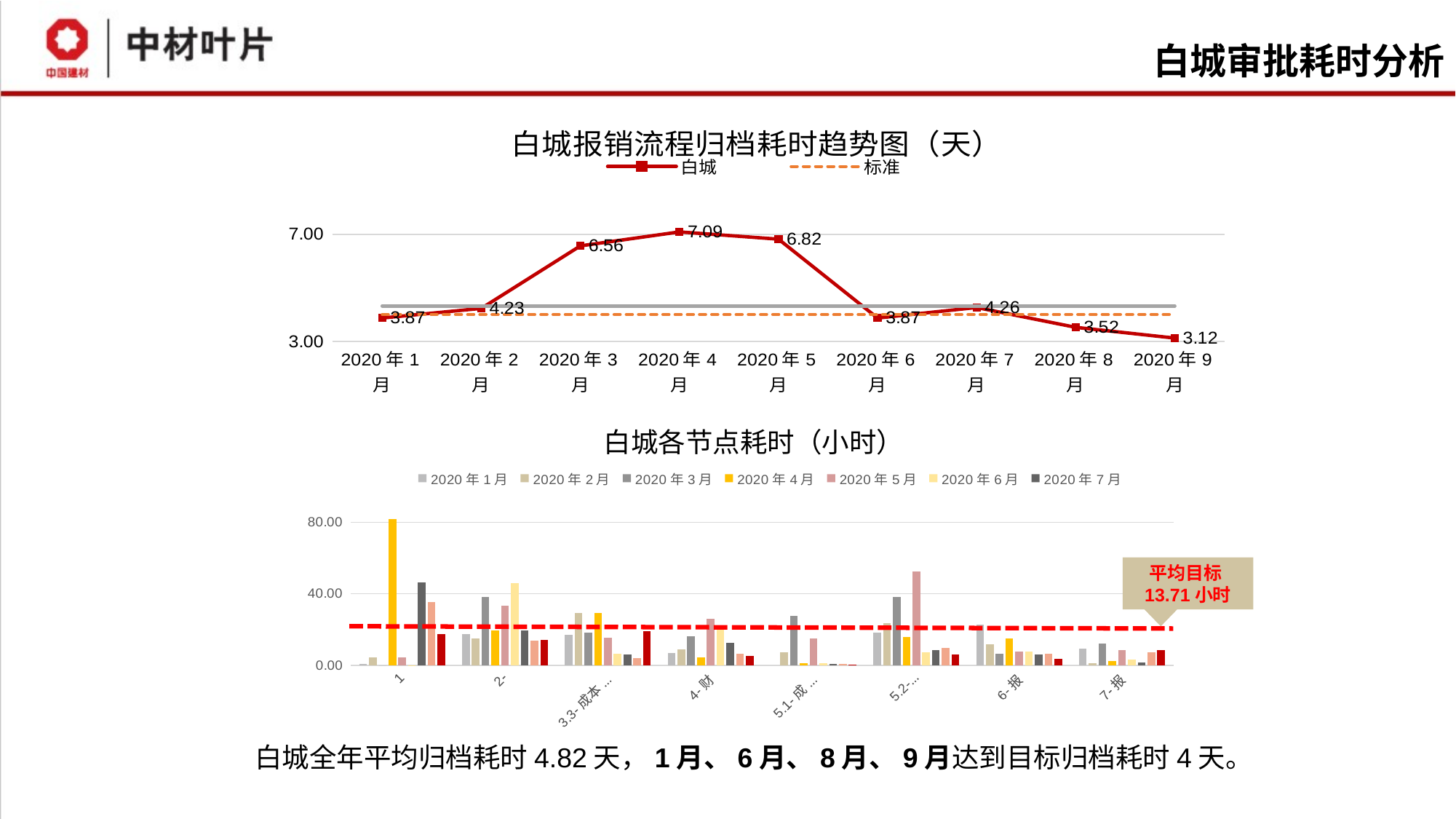

白城审批耗时分析

### Chart: 白城报销流程归档耗时趋势图（天）

| Category | 白城 | 标准 | 公司平均值 |
|---|---|---|---|
| 2020年1月 | 3.86931568457316 | 4.0 | 4.32025810135383 |
| 2020年2月 | 4.22968509780782 | 4.0 | 4.32025810135383 |
| 2020年3月 | 6.56492283949532 | 4.0 | 4.32025810135383 |
| 2020年4月 | 7.0864673365237 | 4.0 | 4.32025810135383 |
| 2020年5月 | 6.81564274785353 | 4.0 | 4.32025810135383 |
| 2020年6月 | 3.86791205052524 | 4.0 | 4.32025810135383 |
| 2020年7月 | 4.26370445411047 | 4.0 | 4.32025810135383 |
| 2020年8月 | 3.52114012112532 | 4.0 | 4.32025810135383 |
| 2020年9月 | 3.1199371457359 | 4.0 | 4.32025810135383 |
白城各节点耗时（小时）

### Chart

| Category | 2020年1月 | 2020年2月 | 2020年3月 | 2020年4月 | 2020年5月 | 2020年6月 | 2020年7月 | 2020年8月 | 2020年9月 |
|---|---|---|---|---|---|---|---|---|---|
| 1-申请人 | 1.06948611119588 | 4.63807407408022 | 0.0 | 81.9646052631525 | 4.51028769841027 | 0.127243589748664 | 46.5644259259221 | 35.4066858237593 | 17.4373148148123 |
| 2-本地财务 | 17.6491666666615 | 14.9695751632714 | 38.4062654318987 | 19.4715020576324 | 33.274232026157 | 45.9093333333265 | 19.5311410256509 | 13.7570731707383 | 14.3602642276461 |
| 3.3-成本中心负责人/部门经理审批 | 17.0197076025744 | 29.2655092592322 | 18.1900617285476 | 29.4938888888635 | 15.6735905349617 | 6.67004629629082 | 6.19390211640192 | 4.16235663082578 | 19.0761302681981 |
| 4-财务经理审批 | 6.93111111107895 | 8.85363636415621 | 16.1519135805235 | 4.61182291667865 | 25.9370959595782 | 19.9993981481384 | 12.7972156084642 | 6.48025089606169 | 5.17592261904377 |
| 5.1-成本中心分管/主管高管审批 | None | 7.27214285726326 | 27.5081481483649 | 1.10423611105944 | 14.9306481481763 | 1.20861111109843 | 0.691666666670547 | 1.04669753083726 | 0.329722222290003 |
| 5.2-总经理审批 | 18.169269005814 | 23.5307870364049 | 38.2928703701279 | 15.9097222222273 | 52.6667735042977 | 7.56967592597357 | 8.67523569023152 | 9.89734953706647 | 6.13715277776064 |
| 6-报销中心稽核 | 22.6312865496086 | 11.8837731485837 | 6.5841666663182 | 15.1951709401776 | 7.82970085467633 | 7.95669191915923 | 6.2874158249152 | 6.4481481481198 | 3.73866666667163 |
| 7-报销中心付款 | 9.39354938282243 | 1.0989444443956 | 12.4247222221068 | 2.32426767677746 | 8.75309722222737 | 3.38888888887013 | 1.58790404039477 | 7.30880116959912 | 8.6233179012391 |
平均目标13.71小时
白城全年平均归档耗时4.82天，1月、6月、8月、9月达到目标归档耗时4天。